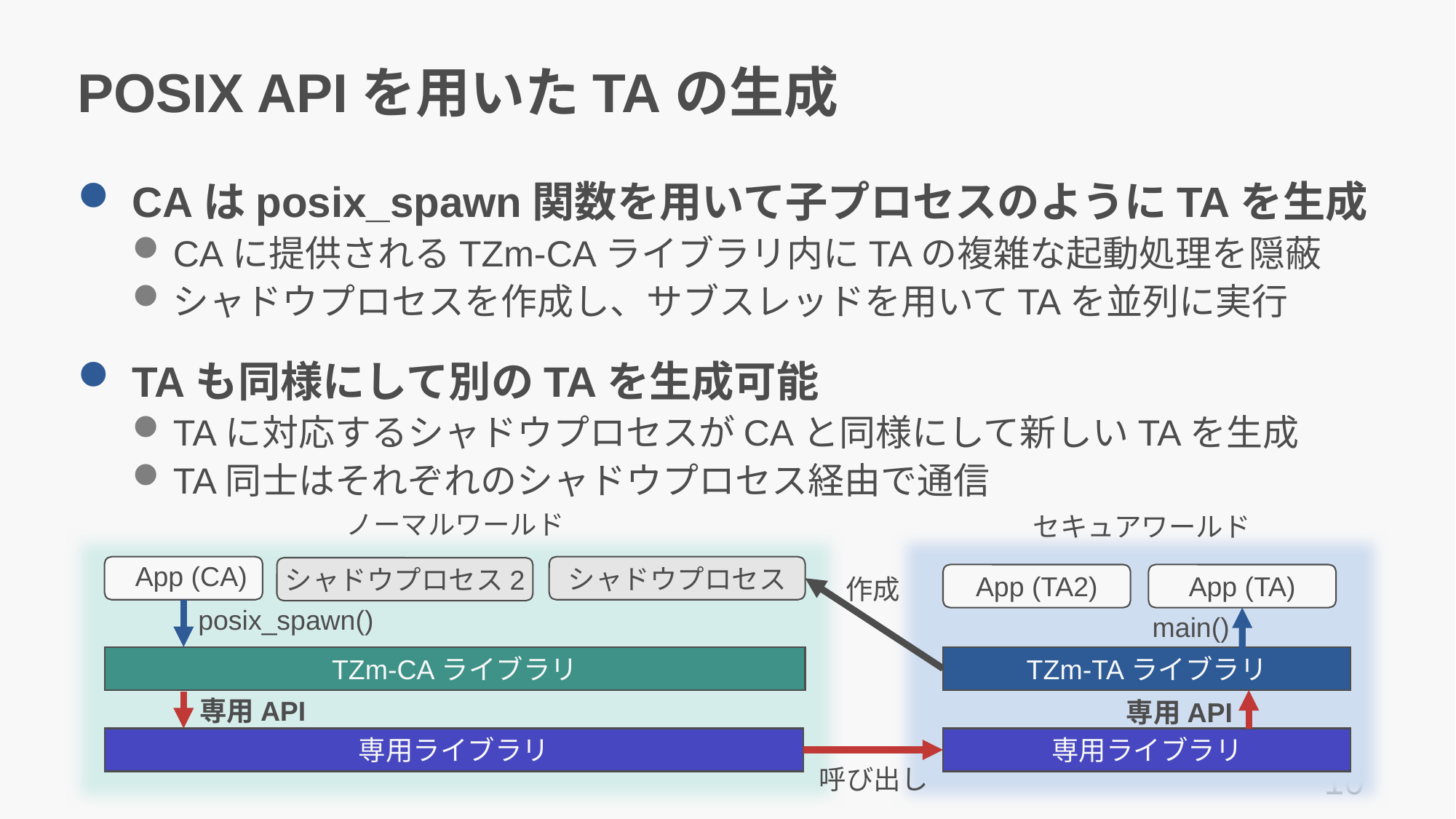

# POSIX APIを用いたTAの生成
CAはposix_spawn関数を用いて子プロセスのようにTAを生成
CAに提供されるTZm-CAライブラリ内にTAの複雑な起動処理を隠蔽
シャドウプロセスを作成し、サブスレッドを用いてTAを並列に実行
TAも同様にして別のTAを生成可能
TAに対応するシャドウプロセスがCAと同様にして新しいTAを生成
TA同士はそれぞれのシャドウプロセス経由で通信
ノーマルワールド
セキュアワールド

  App (CA)
シャドウプロセス
シャドウプロセス2
App (TA2)
App (TA)
作成
posix_spawn()
main()
TZm-TAライブラリ
TZm-CAライブラリ
専用API
専用API
専用ライブラリ
専用ライブラリ
呼び出し